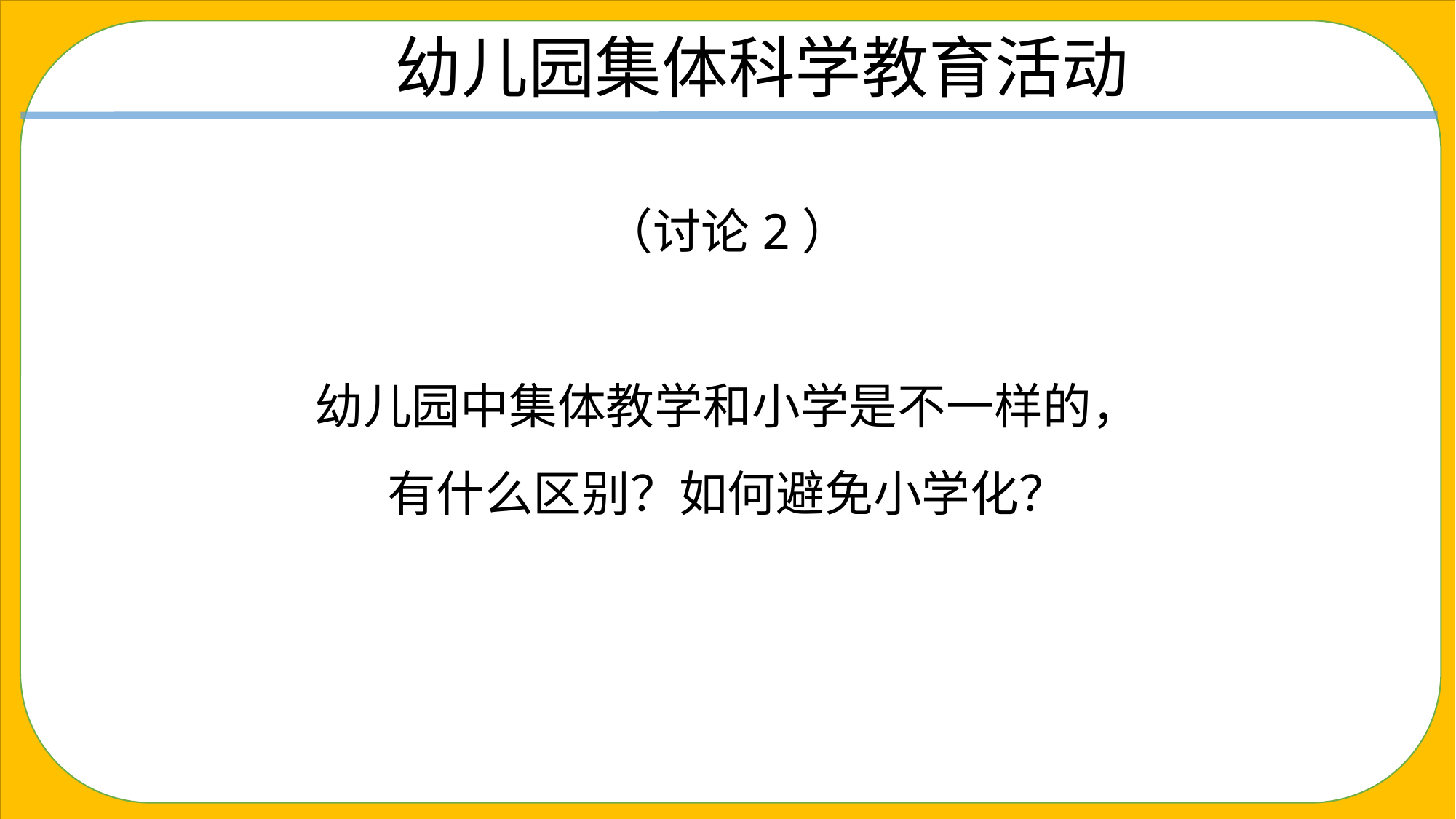

幼儿园集体科学教育活动

（讨论2）

幼儿园中集体教学和小学是不一样的，
有什么区别？如何避免小学化？